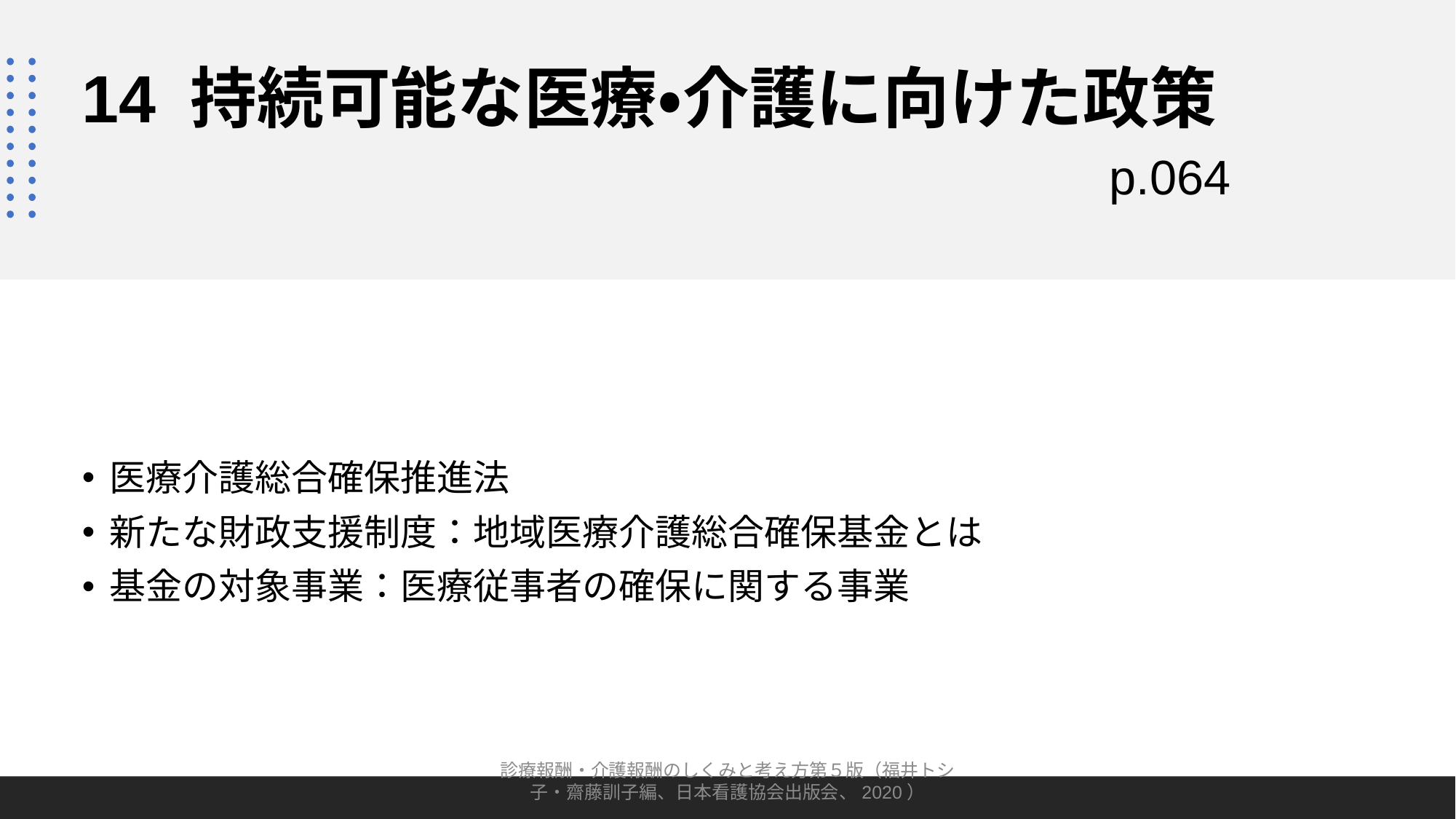

# 14 持続可能な医療・介護に向けた政策 p.064

医療介護総合確保推進法
新たな財政支援制度：地域医療介護総合確保基金とは
基金の対象事業：医療従事者の確保に関する事業
診療報酬・介護報酬のしくみと考え方第５版（福井トシ子・齋藤訓子編、日本看護協会出版会、2020）